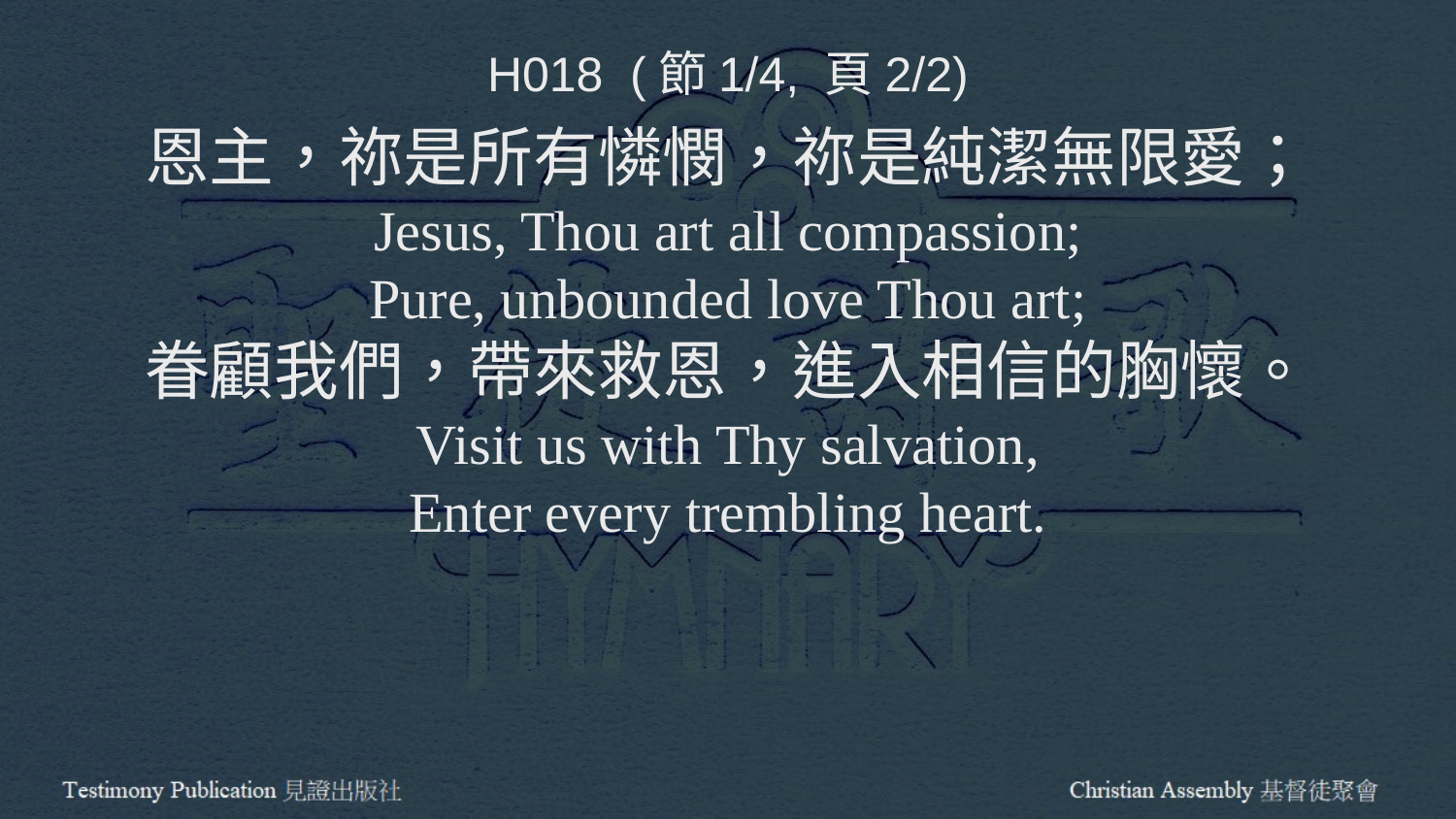

H018  (節1/4, 頁2/2)
恩主，祢是所有憐憫，祢是純潔無限愛；
Jesus, Thou art all compassion;
Pure, unbounded love Thou art;
眷顧我們，帶來救恩，進入相信的胸懷。
Visit us with Thy salvation,
Enter every trembling heart.